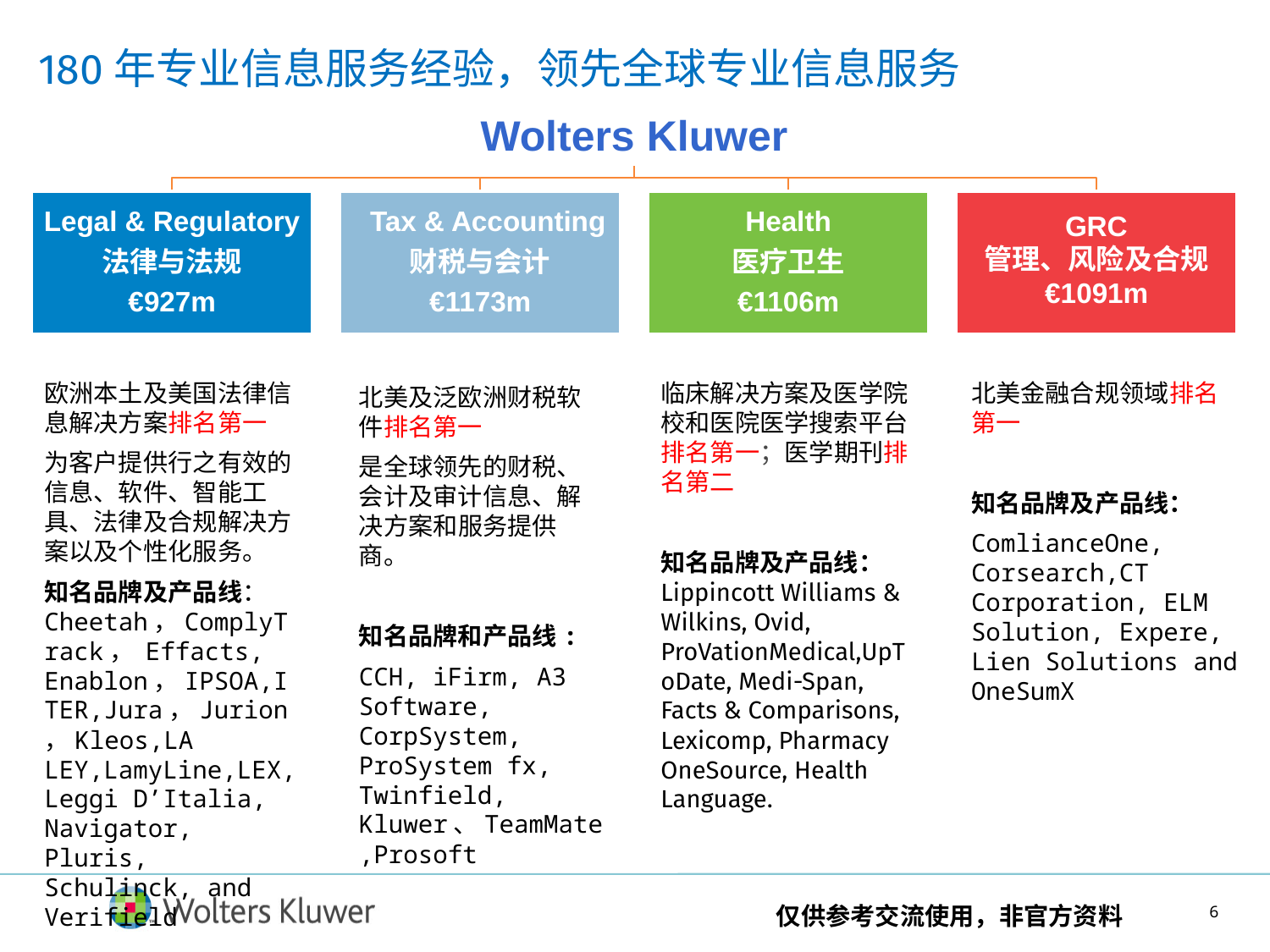

180年专业信息服务经验，领先全球专业信息服务
Wolters Kluwer
Legal & Regulatory
法律与法规
€927m
  Tax & Accounting
财税与会计
€1173m
Health
医疗卫生
€1106m
GRC
管理、风险及合规
€1091m

欧洲本土及美国法律信息解决方案排名第一
为客户提供行之有效的信息、软件、智能工具、法律及合规解决方案以及个性化服务。
知名品牌及产品线：Cheetah，ComplyTrack， Effacts, Enablon，IPSOA,ITER,Jura，Jurion，Kleos,LA LEY,LamyLine,LEX, Leggi D’Italia, Navigator, Pluris, Schulinck, and Verifield
北美金融合规领域排名第一

知名品牌及产品线：
ComlianceOne, Corsearch,CT Corporation, ELM Solution, Expere, Lien Solutions and OneSumX
临床解决方案及医学院校和医院医学搜索平台排名第一；医学期刊排名第二

知名品牌及产品线：Lippincott Williams & Wilkins, Ovid, ProVationMedical,UpToDate, Medi-Span, Facts & Comparisons, Lexicomp, Pharmacy OneSource, Health Language.

北美及泛欧洲财税软件排名第一
是全球领先的财税、会计及审计信息、解决方案和服务提供商。

知名品牌和产品线:
CCH, iFirm, A3 Software, CorpSystem, ProSystem fx, Twinfield, Kluwer、TeamMate,Prosoft

仅供参考交流使用，非官方资料
6